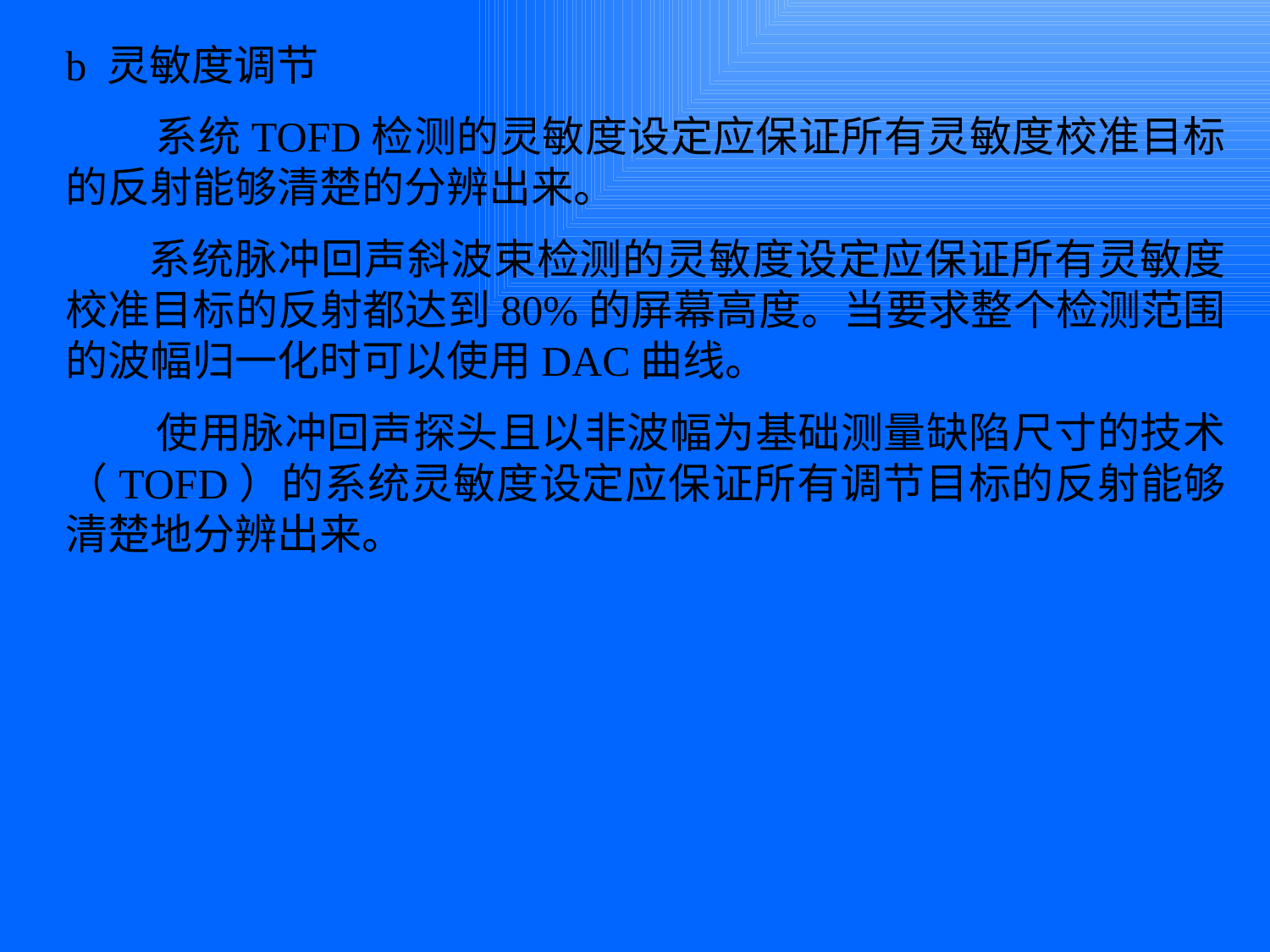

b 灵敏度调节
        系统TOFD检测的灵敏度设定应保证所有灵敏度校准目标的反射能够清楚的分辨出来。
       系统脉冲回声斜波束检测的灵敏度设定应保证所有灵敏度校准目标的反射都达到80%的屏幕高度。当要求整个检测范围的波幅归一化时可以使用DAC曲线。
        使用脉冲回声探头且以非波幅为基础测量缺陷尺寸的技术（TOFD）的系统灵敏度设定应保证所有调节目标的反射能够清楚地分辨出来。